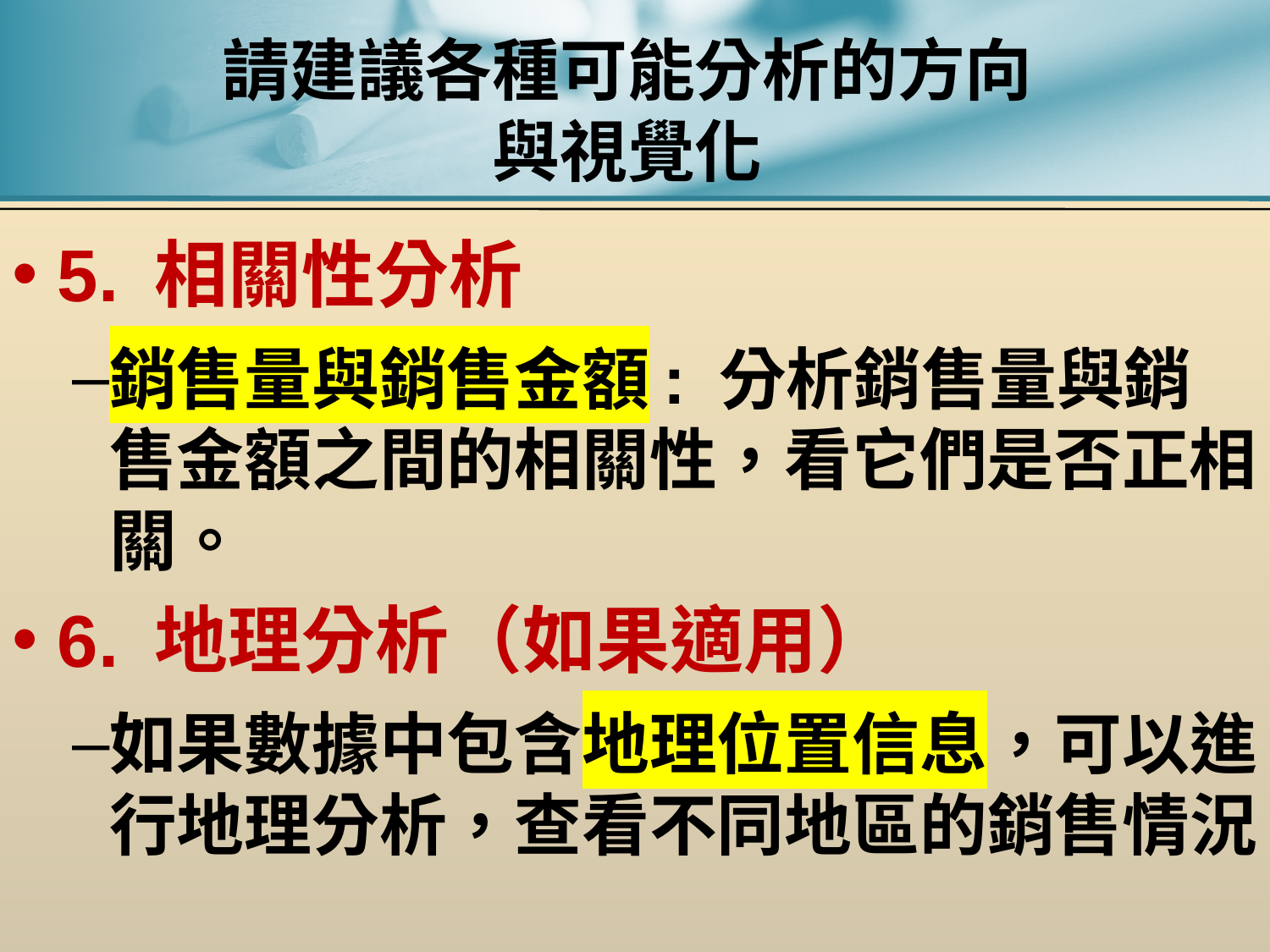

# 請建議各種可能分析的方向 與視覺化
5. 相關性分析
銷售量與銷售金額: 分析銷售量與銷售金額之間的相關性，看它們是否正相關。
6. 地理分析（如果適用）
如果數據中包含地理位置信息，可以進行地理分析，查看不同地區的銷售情況